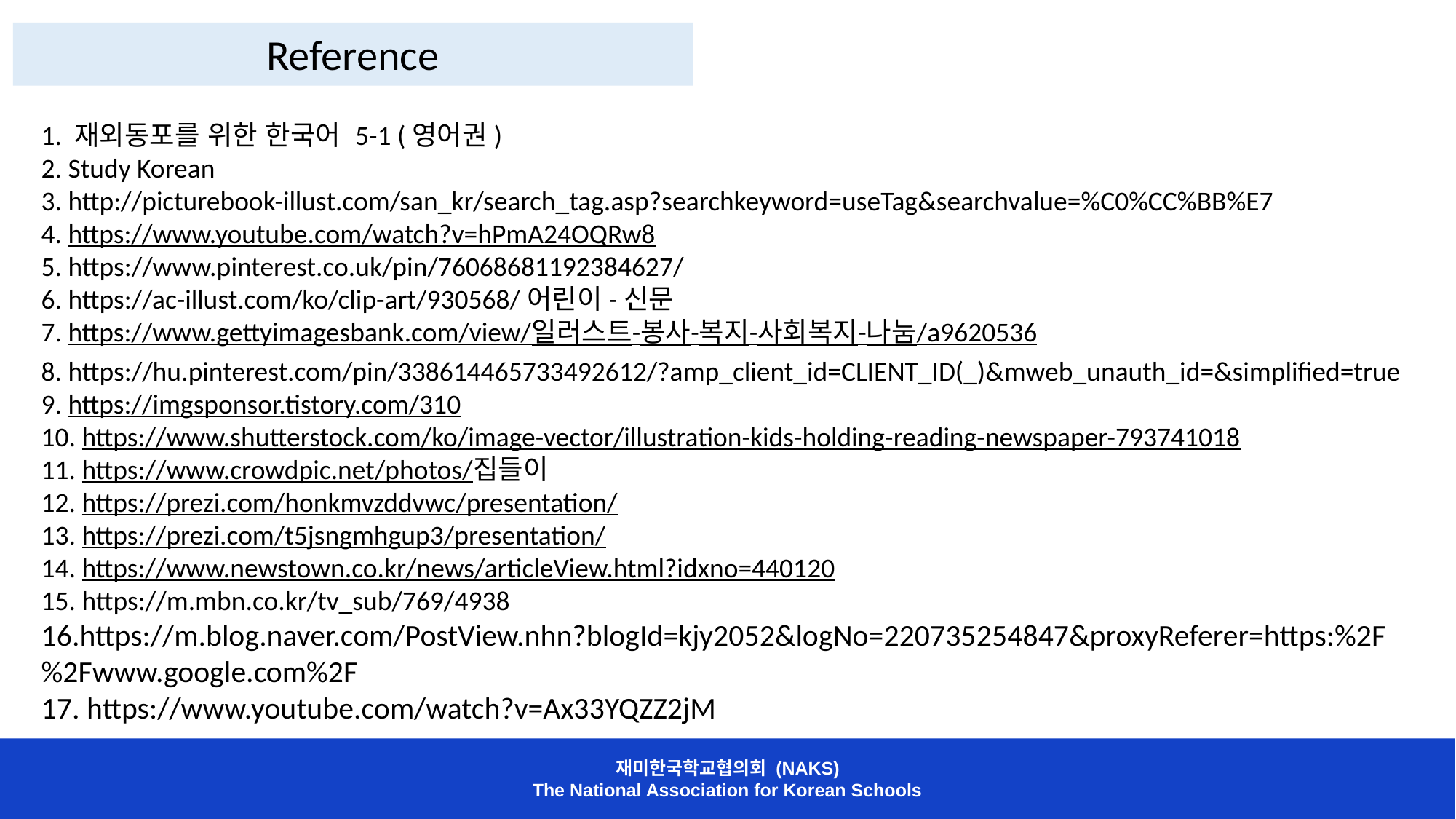

Reference
1. 재외동포를 위한 한국어 5-1 (영어권)
2. Study Korean
3. http://picturebook-illust.com/san_kr/search_tag.asp?searchkeyword=useTag&searchvalue=%C0%CC%BB%E7
4. https://www.youtube.com/watch?v=hPmA24OQRw8
5. https://www.pinterest.co.uk/pin/76068681192384627/
6. https://ac-illust.com/ko/clip-art/930568/어린이-신문
7. https://www.gettyimagesbank.com/view/일러스트-봉사-복지-사회복지-나눔/a9620536
8. https://hu.pinterest.com/pin/338614465733492612/?amp_client_id=CLIENT_ID(_)&mweb_unauth_id=&simplified=true
9. https://imgsponsor.tistory.com/310
10. https://www.shutterstock.com/ko/image-vector/illustration-kids-holding-reading-newspaper-793741018
11. https://www.crowdpic.net/photos/집들이
12. https://prezi.com/honkmvzddvwc/presentation/
13. https://prezi.com/t5jsngmhgup3/presentation/
14. https://www.newstown.co.kr/news/articleView.html?idxno=440120
15. https://m.mbn.co.kr/tv_sub/769/4938
16.https://m.blog.naver.com/PostView.nhn?blogId=kjy2052&logNo=220735254847&proxyReferer=https:%2F%2Fwww.google.com%2F
17. https://www.youtube.com/watch?v=Ax33YQZZ2jM

재미한국학교협의회 (NAKS)
The National Association for Korean Schools